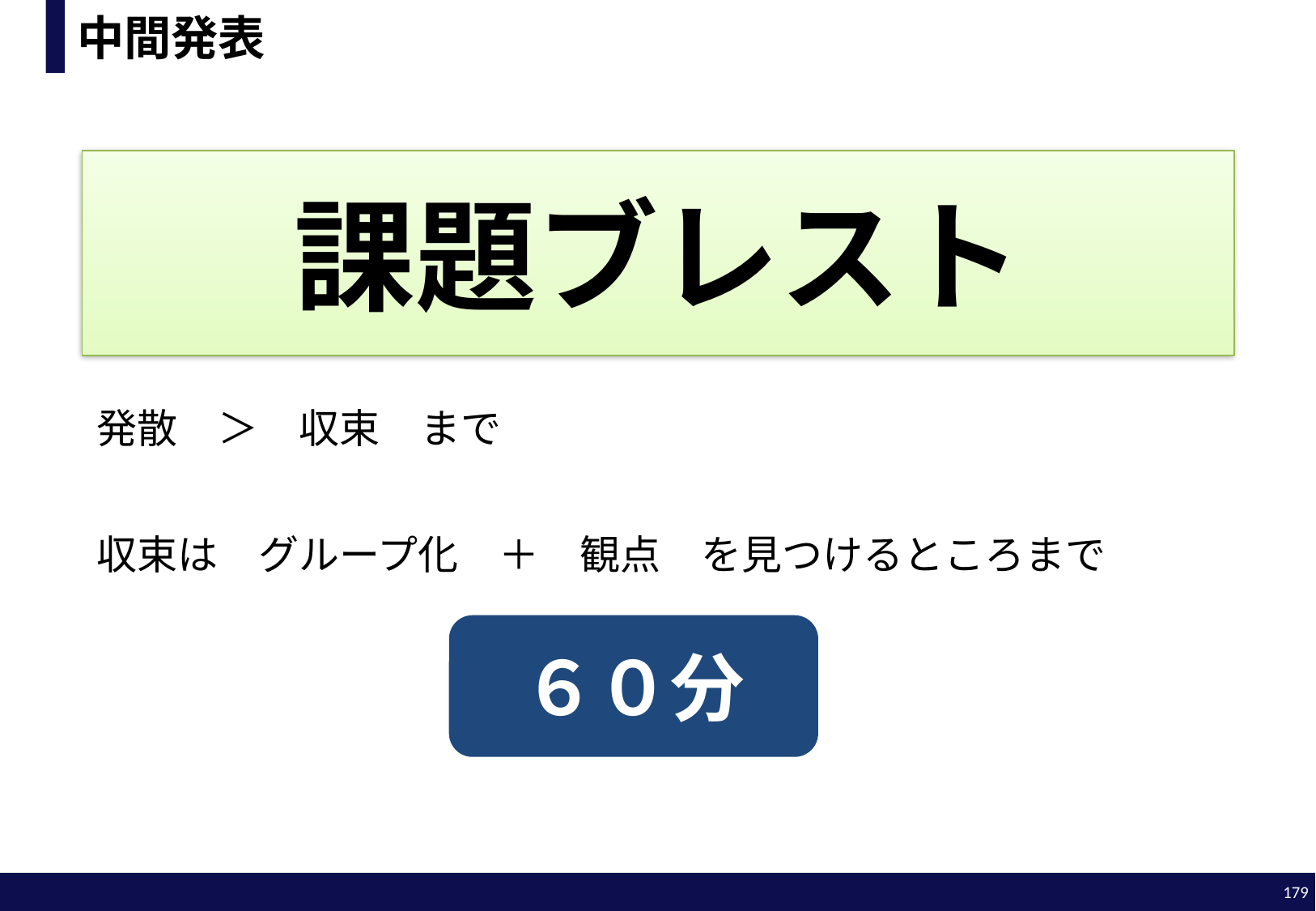

# 中間発表
課題ブレスト
発散　＞　収束　まで

収束は　グループ化　＋　観点　を見つけるところまで
６０分